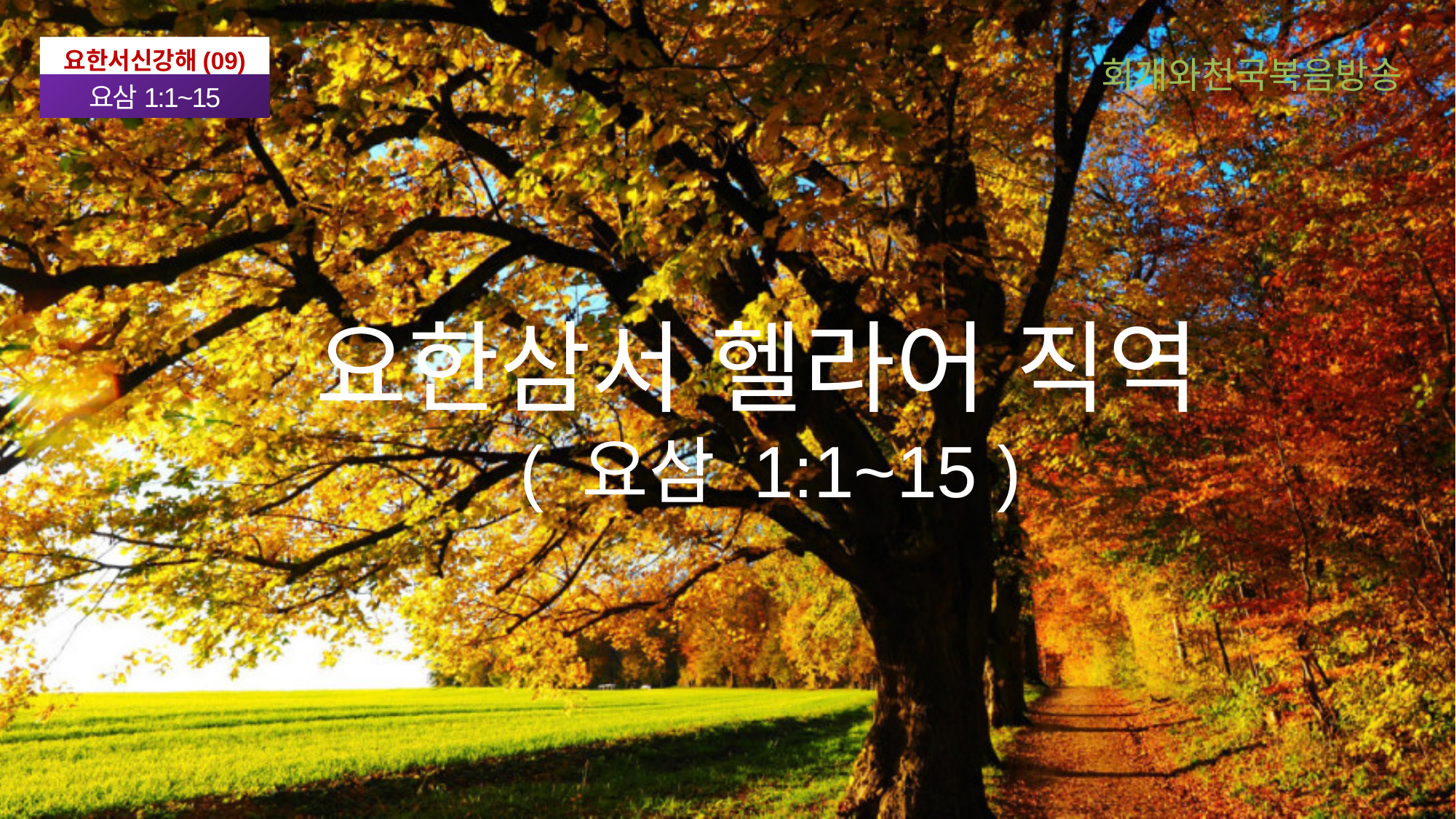

요한서신강해(09)
요삼1:1~15

회개와천국복음방송
요한삼서 헬라어 직역
( 요삼 1:1~15 )